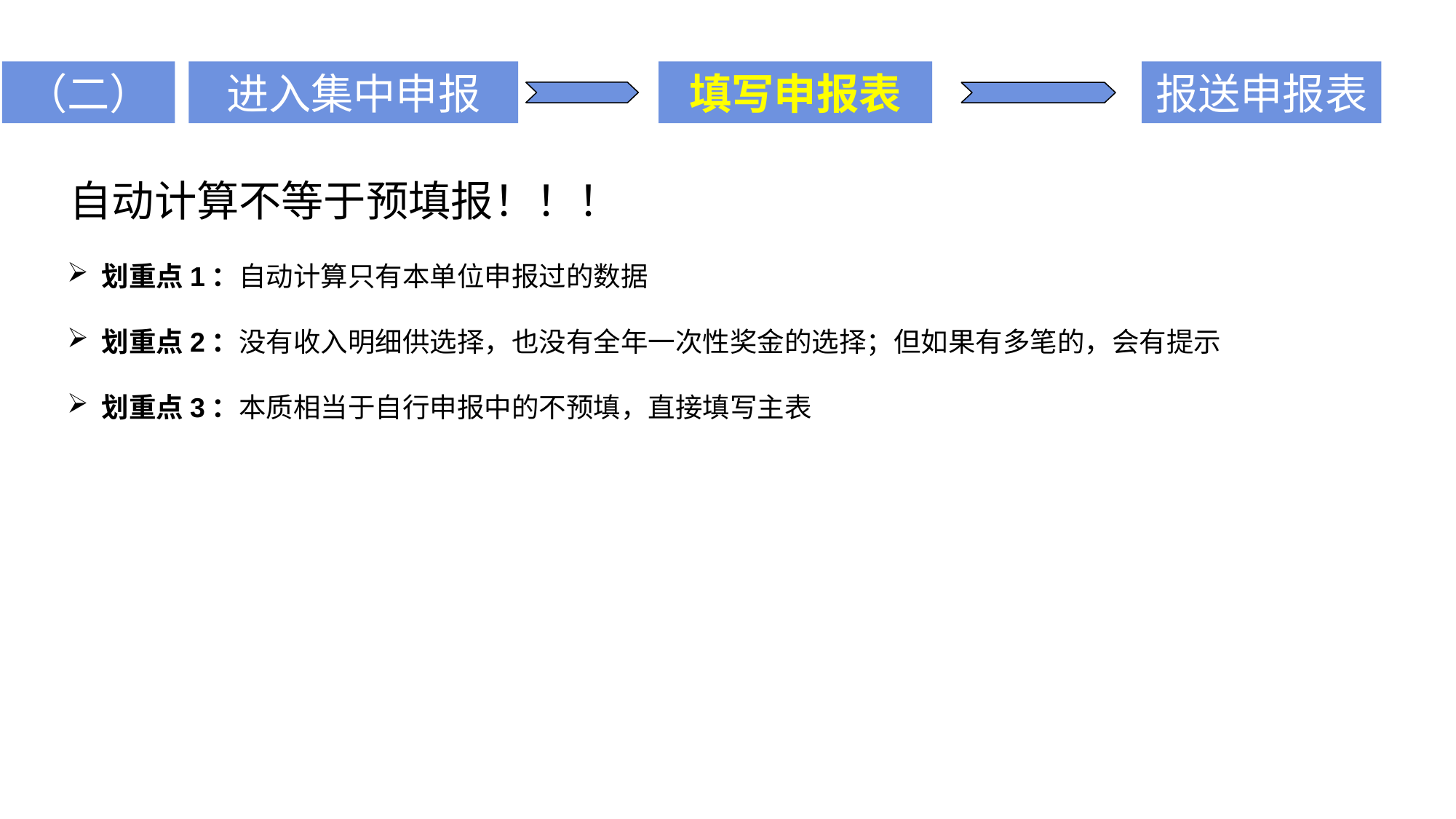

（二）
进入集中申报
填写申报表
报送申报表

自动计算不等于预填报！！！
划重点1：自动计算只有本单位申报过的数据

划重点2：没有收入明细供选择，也没有全年一次性奖金的选择；但如果有多笔的，会有提示

划重点3：本质相当于自行申报中的不预填，直接填写主表